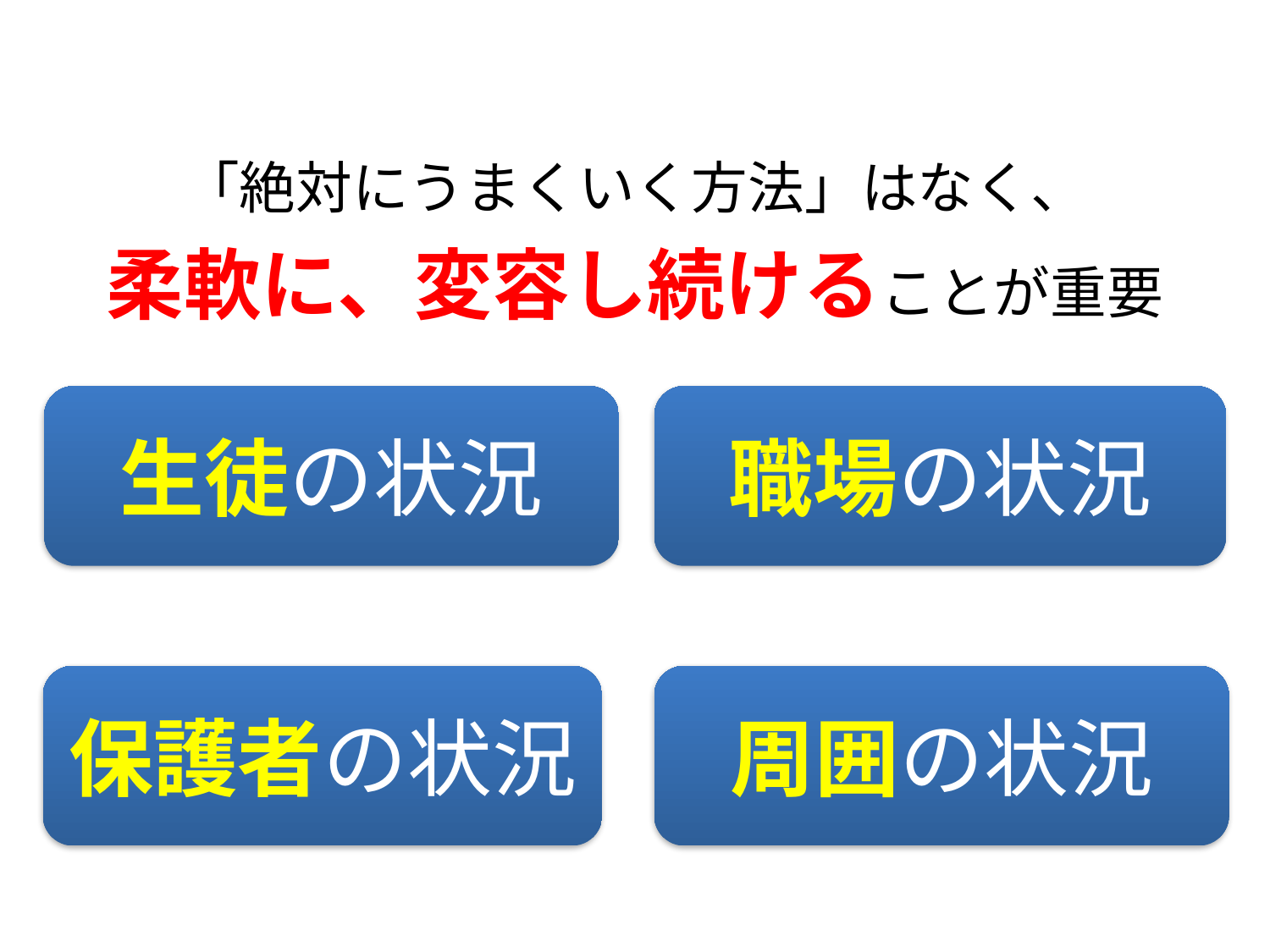

「絶対にうまくいく方法」はなく、
柔軟に、変容し続けることが重要
生徒の状況
職場の状況
保護者の状況
周囲の状況